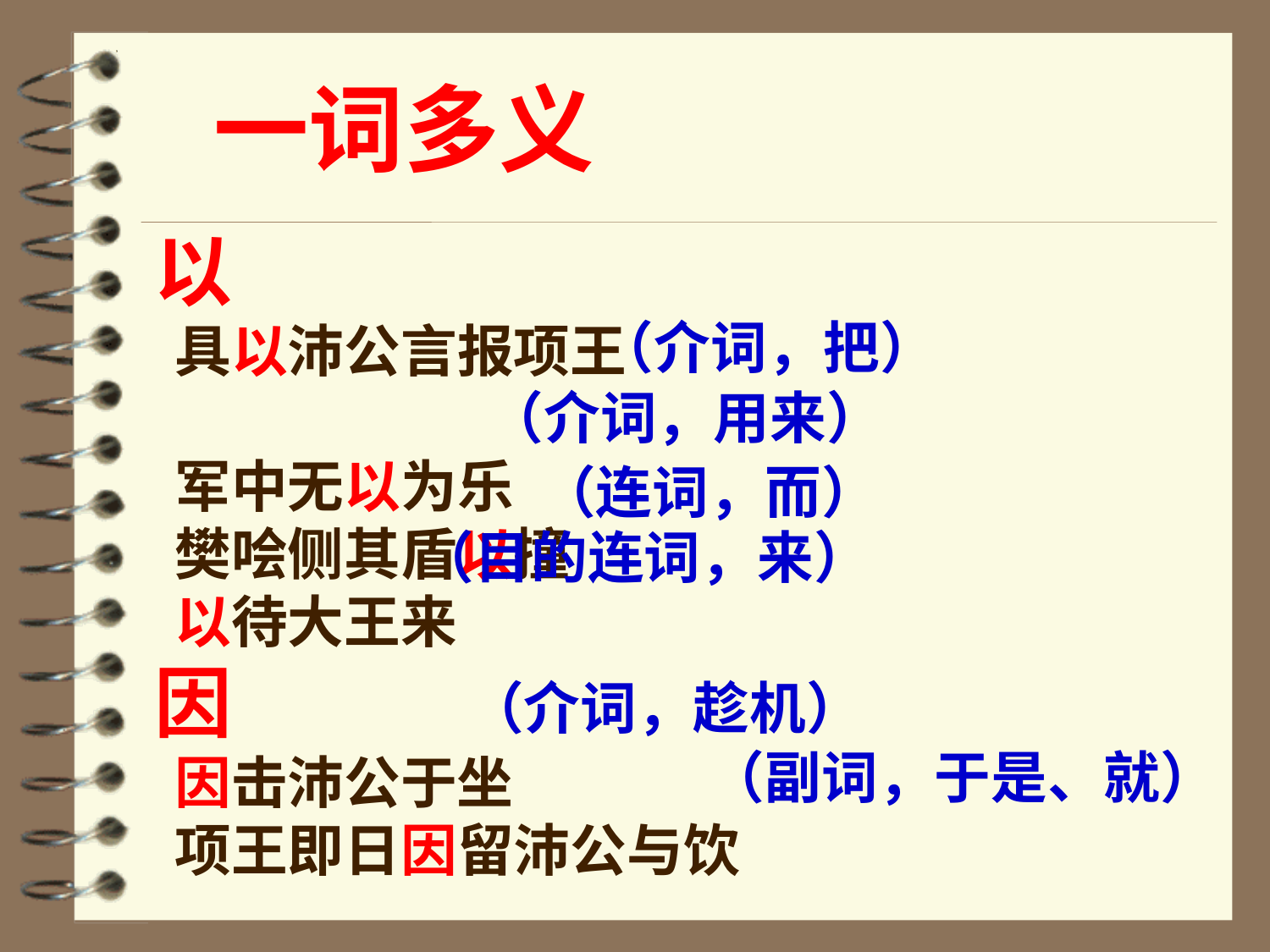

一词多义
 以
　具以沛公言报项王
　军中无以为乐
　樊哙侧其盾以撞
　以待大王来
 因
　因击沛公于坐
　项王即日因留沛公与饮
（介词，把）
（介词，用来）
（连词，而）
（目的连词，来）
（介词，趁机）
 （副词，于是、就）